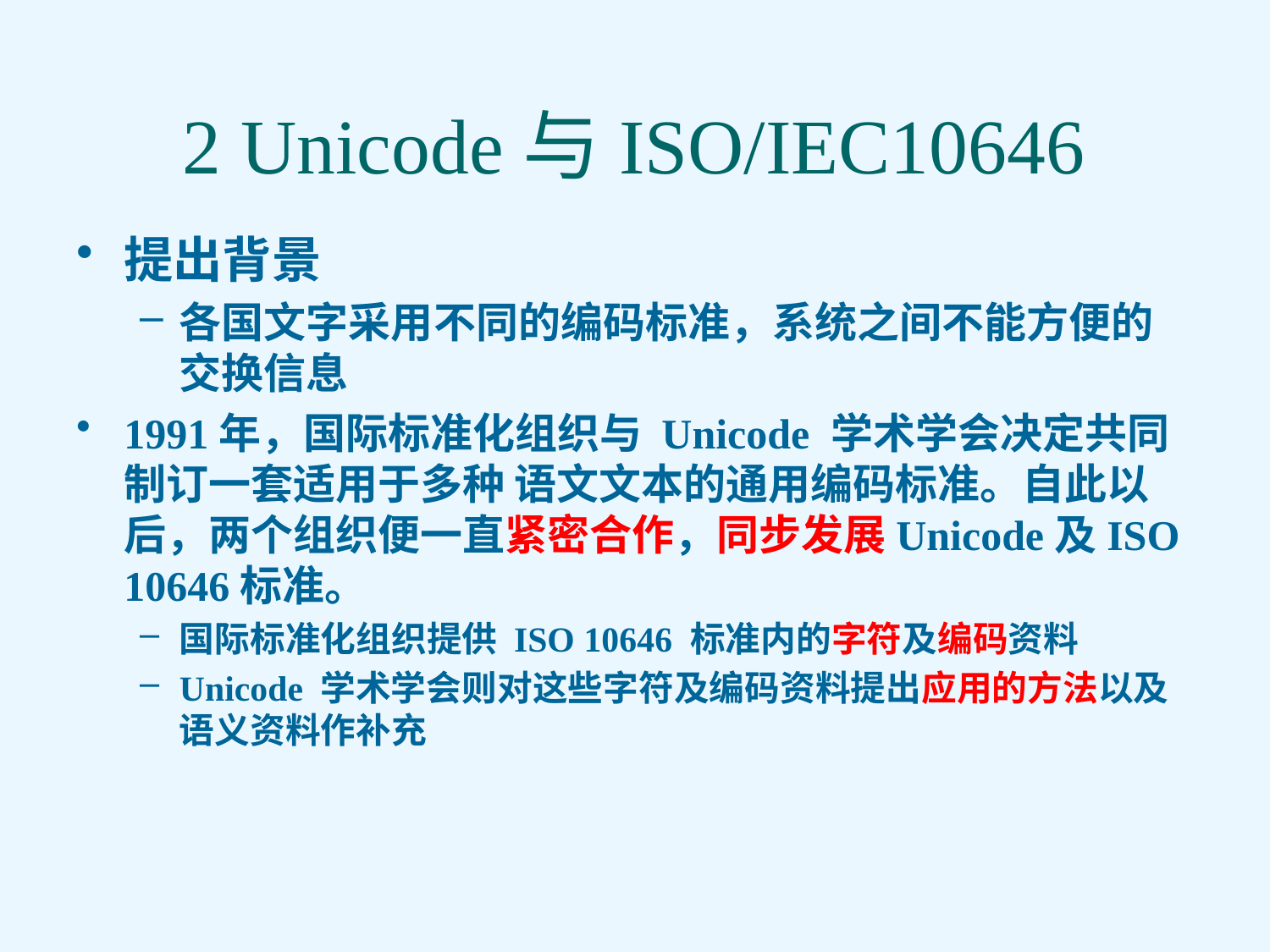

# 2 Unicode与ISO/IEC10646
提出背景
各国文字采用不同的编码标准，系统之间不能方便的交换信息
1991年，国际标准化组织与 Unicode 学术学会决定共同制订一套适用于多种 语文文本的通用编码标准。自此以后，两个组织便一直紧密合作，同步发展Unicode及ISO 10646标准。
国际标准化组织提供 ISO 10646 标准内的字符及编码资料
Unicode 学术学会则对这些字符及编码资料提出应用的方法以及语义资料作补充